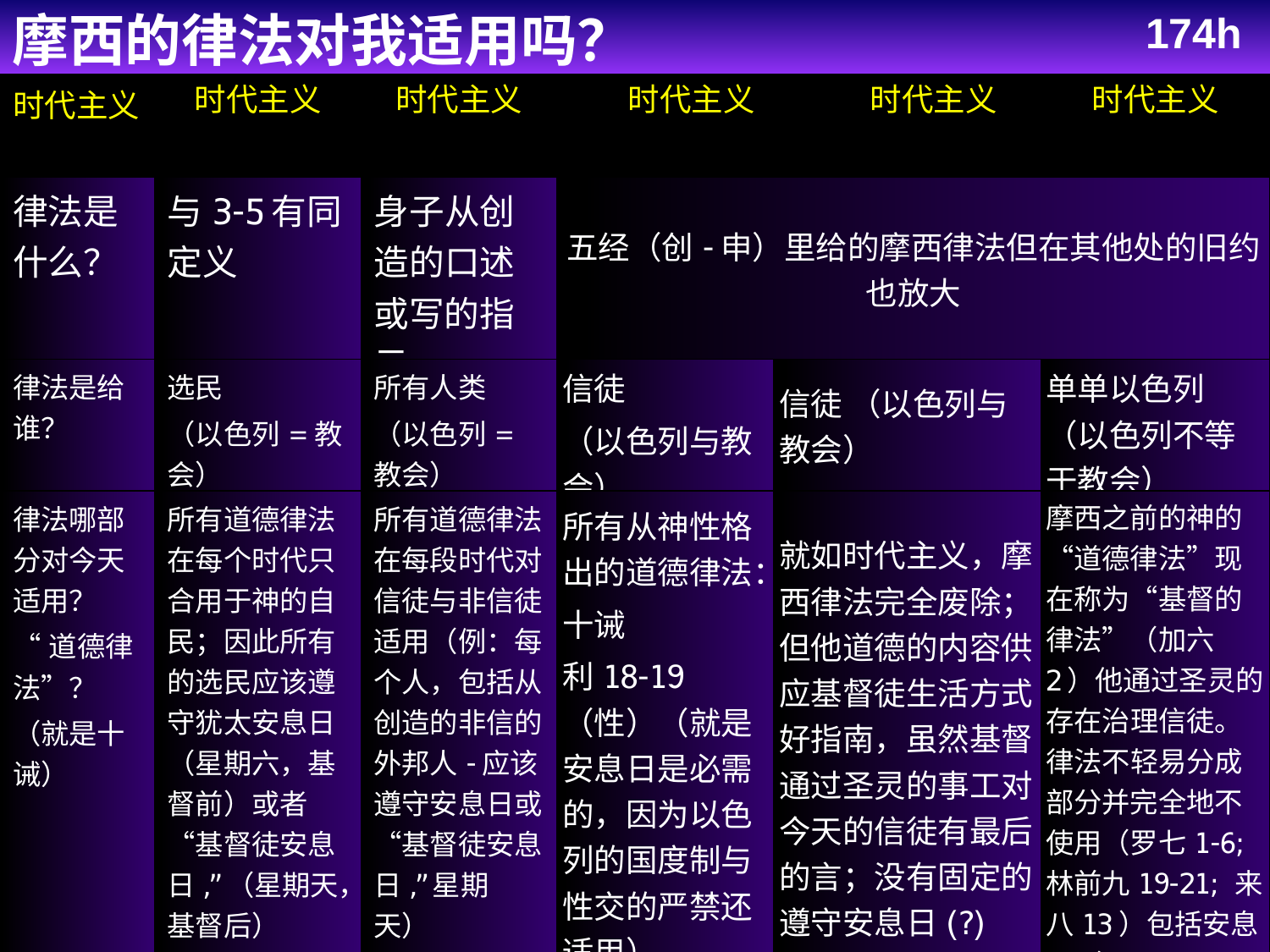

174h
摩西的律法对我适用吗？

| 时代主义 | 时代主义 | 时代主义 | 时代主义 |  | 时代主义 | 时代主义 |
| --- | --- | --- | --- | --- | --- | --- |
| 律法是什么？ | 与3-5有同定义 | 身子从创造的口述或写的指示 | 五经（创-申）里给的摩西律法但在其他处的旧约也放大 |  |  |  |
| 律法是给谁？ | 选民 （以色列=教会） | 所有人类 （以色列=教会） | 信徒 （以色列与教会） | 信徒 （以色列与教会） |  | 单单以色列（以色列不等于教会） |
| 律法哪部分对今天适用？ “道德律法”？ （就是十诫） | 所有道德律法在每个时代只合用于神的自民；因此所有的选民应该遵守犹太安息日（星期六，基督前）或者“基督徒安息日,”（星期天，基督后） | 所有道德律法在每段时代对信徒与非信徒适用（例：每个人，包括从创造的非信的外邦人-应该遵守安息日或“基督徒安息日,”星期天） | 所有从神性格出的道德律法： 十诫 利18-19（性）（就是安息日是必需的，因为以色列的国度制与性交的严禁还适用） | 就如时代主义，摩西律法完全废除；但他道德的内容供应基督徒生活方式好指南，虽然基督通过圣灵的事工对今天的信徒有最后的言；没有固定的遵守安息日(?) |  | 摩西之前的神的“道德律法”现在称为“基督的律法”（加六2）他通过圣灵的存在治理信徒。律法不轻易分成部分并完全地不使用（罗七1-6; 林前九19-21; 来八13）包括安息日（西二16-17 |